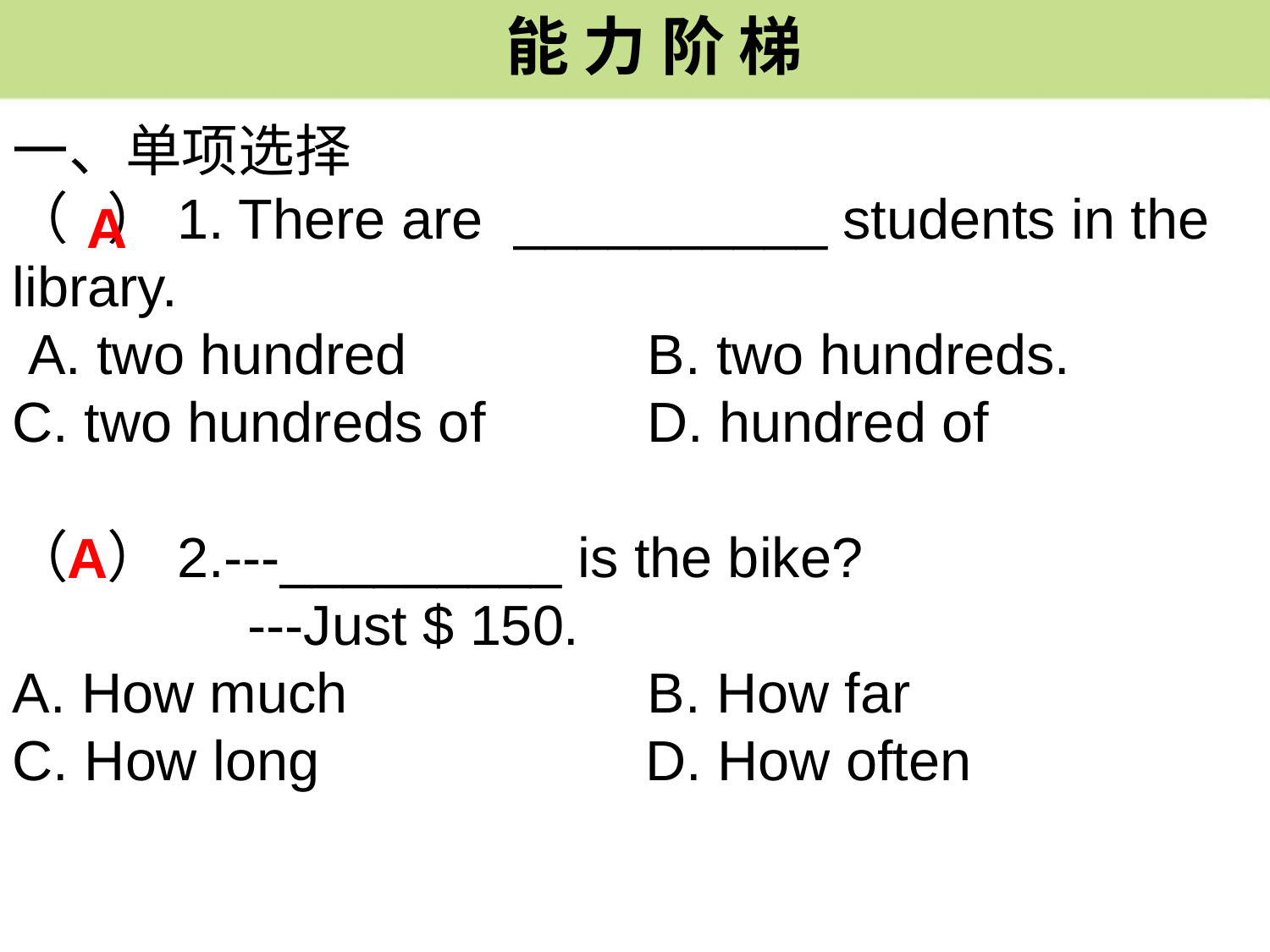

能 力 阶 梯
一、单项选择
（   ）1. There are  __________ students in the library.
 A. two hundred  		B. two hundreds.
C. two hundreds of		D. hundred of

（   ）2.---_________ is the bike?
               ---Just $ 150.
A. How much    		B. How far
C. How long    		        D. How often

A
A